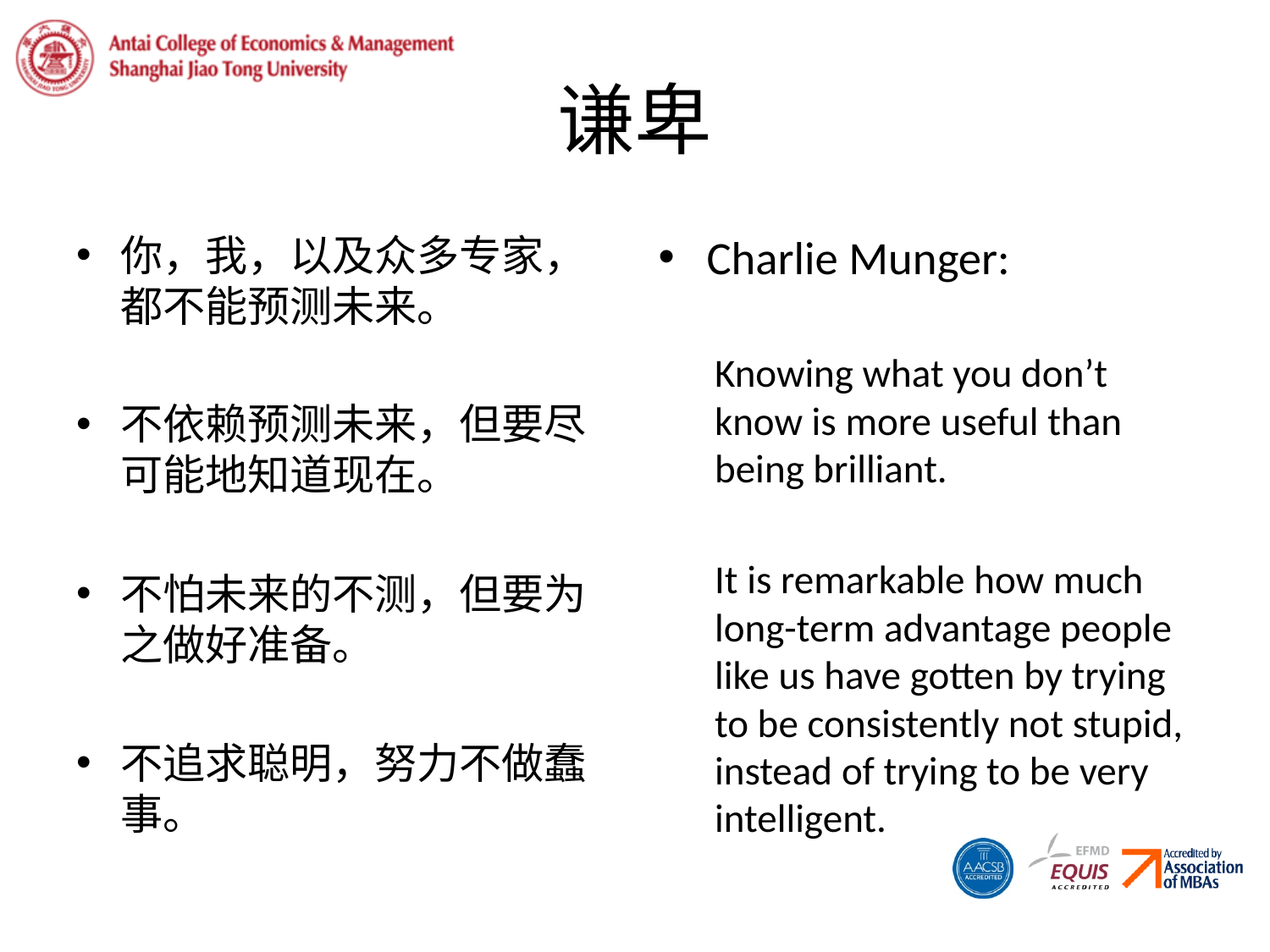

# 谦卑
你，我，以及众多专家，都不能预测未来。

不依赖预测未来，但要尽可能地知道现在。

不怕未来的不测，但要为之做好准备。

不追求聪明，努力不做蠢事。
Charlie Munger:

Knowing what you don’t know is more useful than being brilliant.

It is remarkable how much long-term advantage people like us have gotten by trying to be consistently not stupid, instead of trying to be very intelligent.